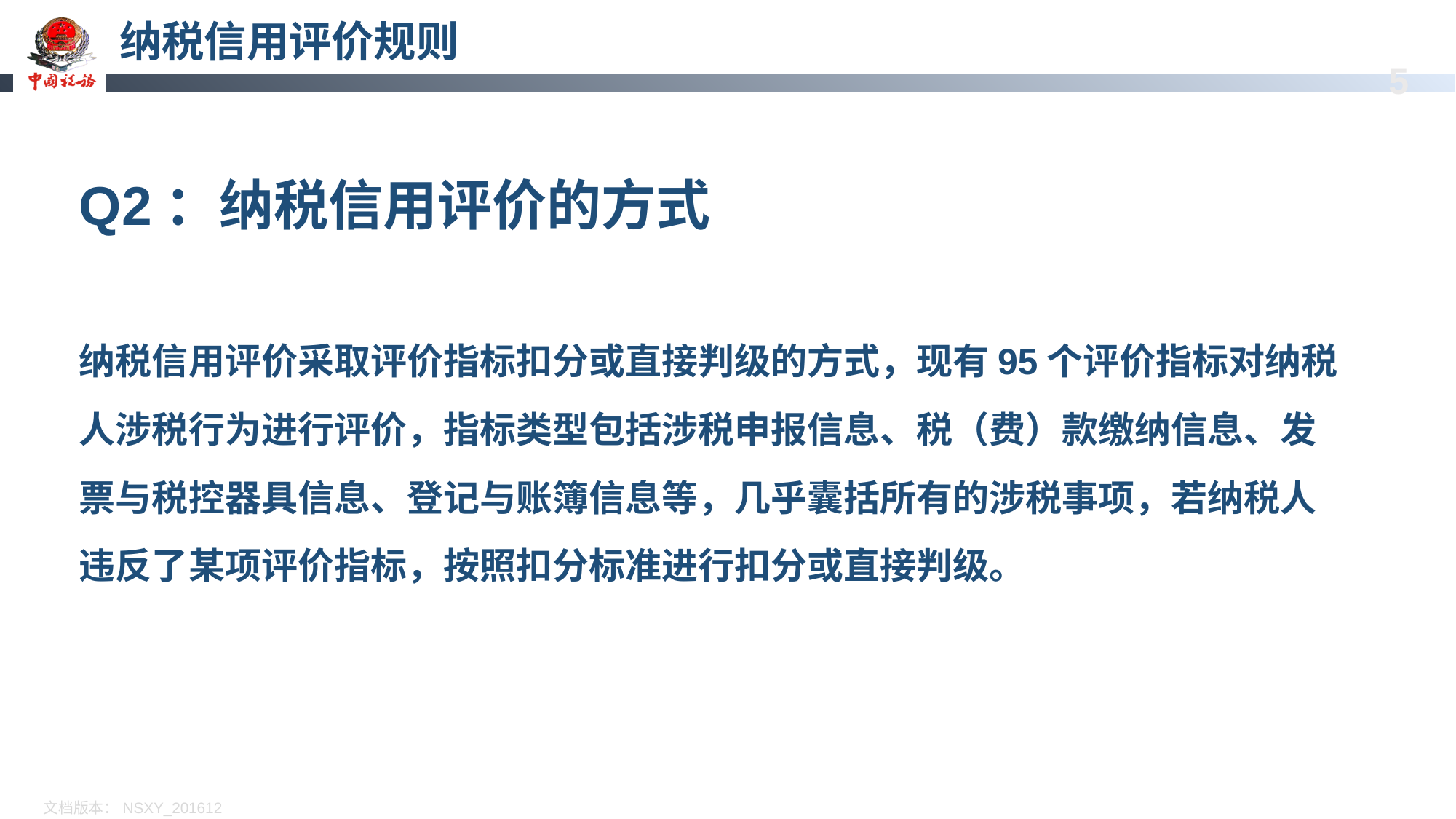

# 纳税信用评价规则
Q2：纳税信用评价的方式
纳税信用评价采取评价指标扣分或直接判级的方式，现有95个评价指标对纳税人涉税行为进行评价，指标类型包括涉税申报信息、税（费）款缴纳信息、发票与税控器具信息、登记与账簿信息等，几乎囊括所有的涉税事项，若纳税人违反了某项评价指标，按照扣分标准进行扣分或直接判级。